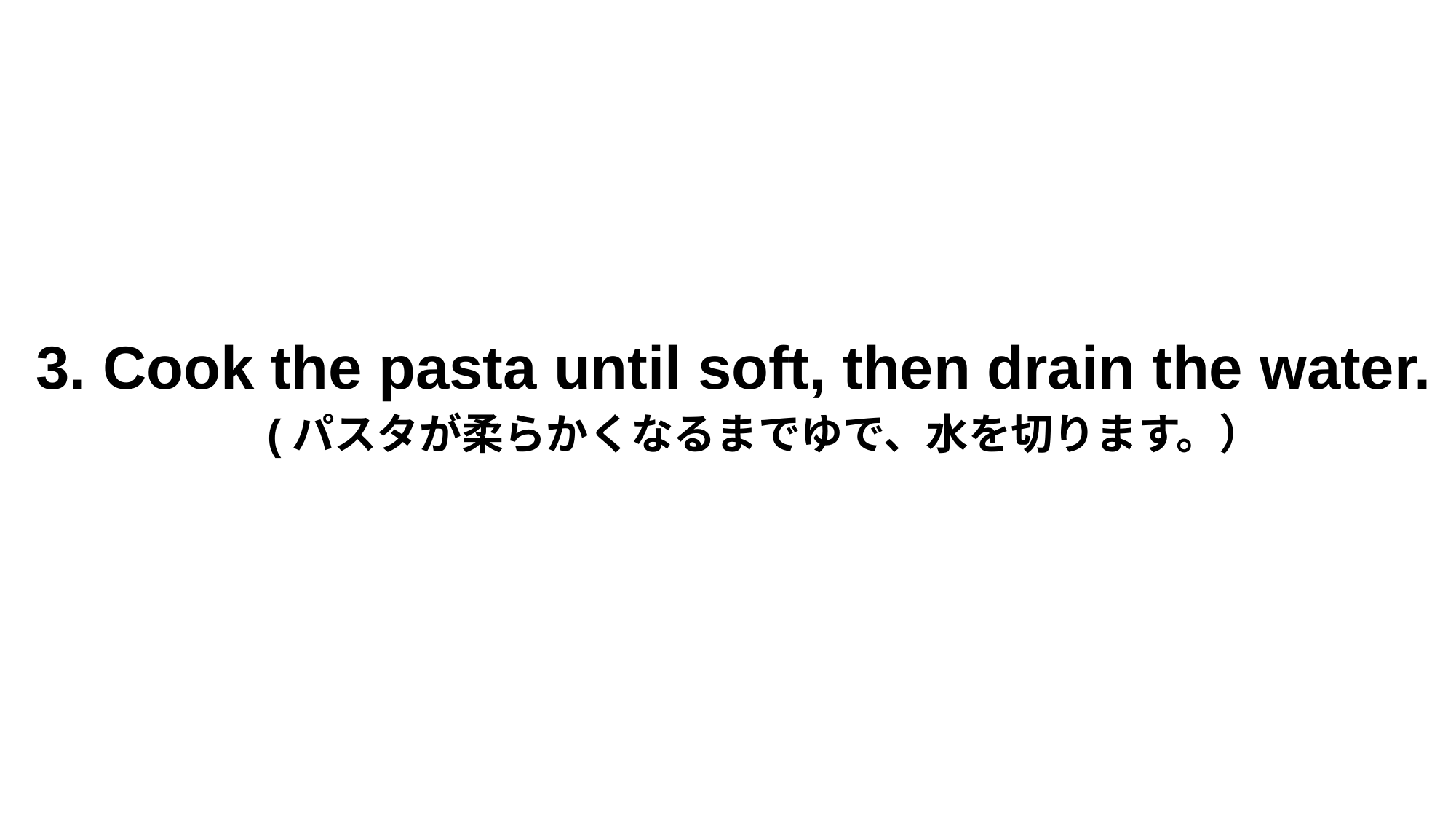

3. Cook the pasta until soft, then drain the water.
　(パスタが柔らかくなるまでゆで、水を切ります。）